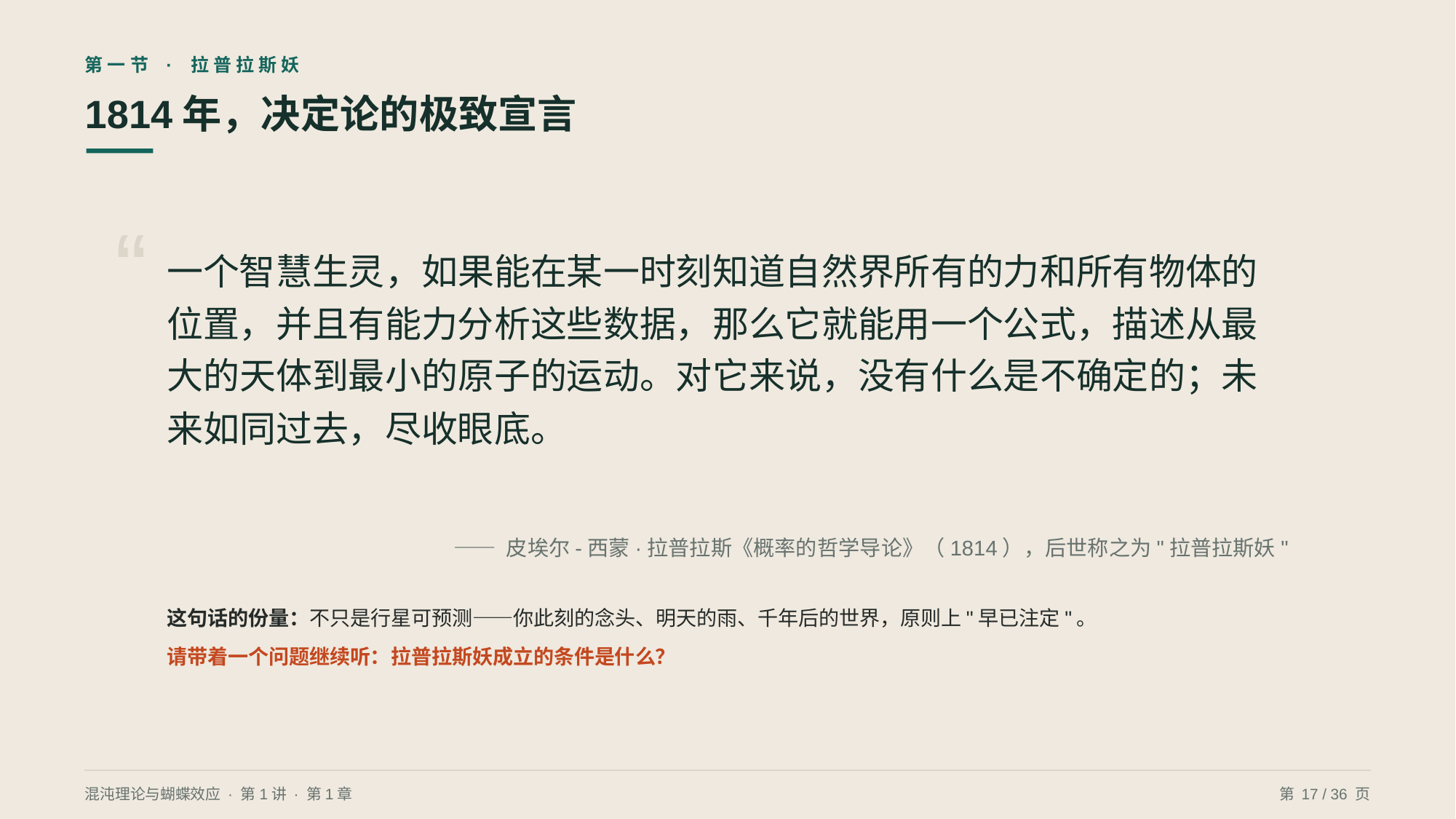

第一节 · 拉普拉斯妖
1814年，决定论的极致宣言

“
一个智慧生灵，如果能在某一时刻知道自然界所有的力和所有物体的位置，并且有能力分析这些数据，那么它就能用一个公式，描述从最大的天体到最小的原子的运动。对它来说，没有什么是不确定的；未来如同过去，尽收眼底。
—— 皮埃尔-西蒙·拉普拉斯《概率的哲学导论》（1814），后世称之为"拉普拉斯妖"
这句话的份量：不只是行星可预测——你此刻的念头、明天的雨、千年后的世界，原则上"早已注定"。
请带着一个问题继续听：拉普拉斯妖成立的条件是什么？

混沌理论与蝴蝶效应 · 第1讲 · 第1章
第 17 / 36 页